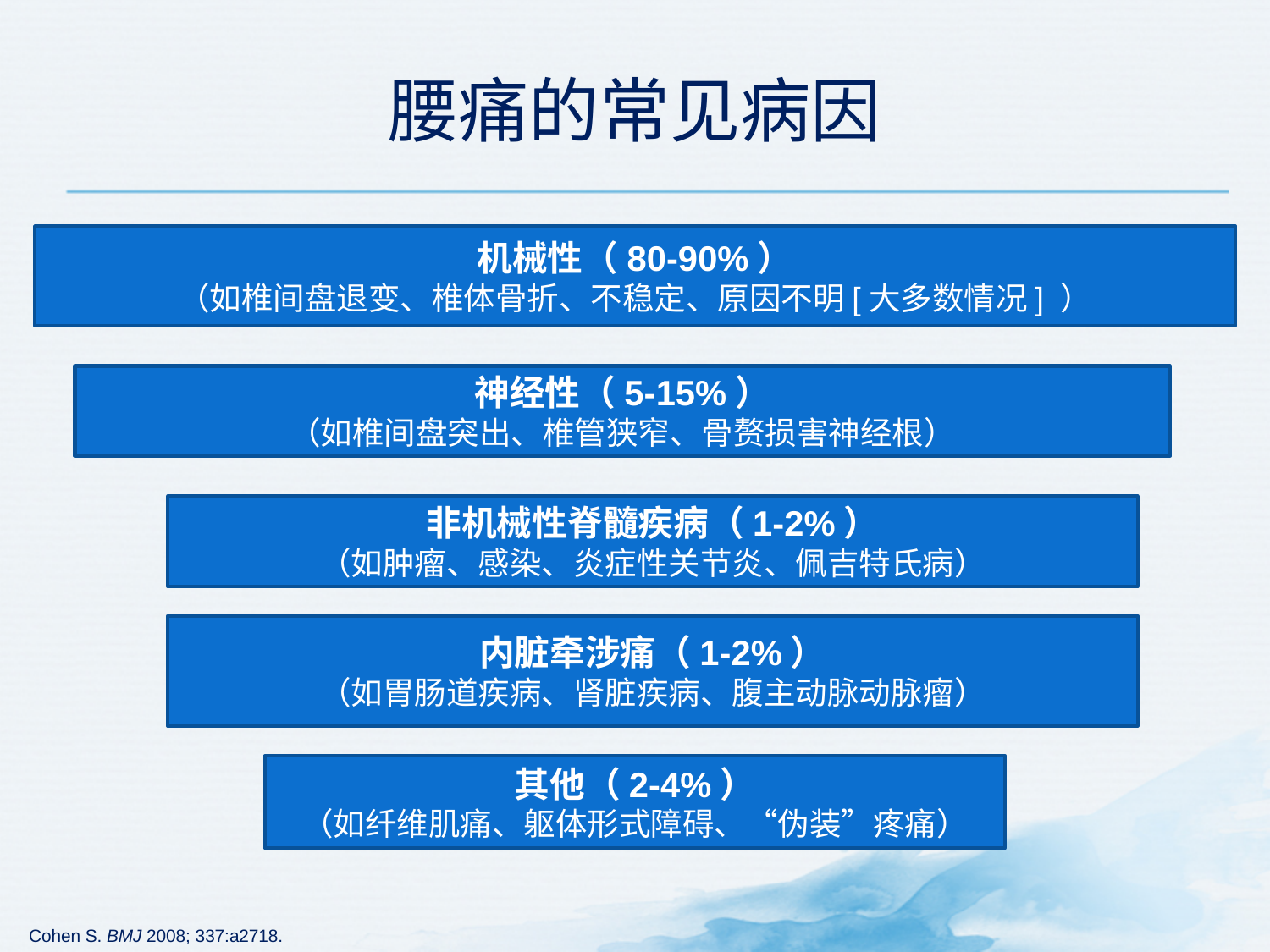

# 腰痛的常见病因
机械性（80-90%）
（如椎间盘退变、椎体骨折、不稳定、原因不明[大多数情况] ）
神经性（5-15%）
（如椎间盘突出、椎管狭窄、骨赘损害神经根）
非机械性脊髓疾病（1-2%）
（如肿瘤、感染、炎症性关节炎、佩吉特氏病）
内脏牵涉痛（1-2%）
（如胃肠道疾病、肾脏疾病、腹主动脉动脉瘤）
其他（2-4%）
（如纤维肌痛、躯体形式障碍、“伪装”疼痛）
Cohen S. BMJ 2008; 337:a2718.